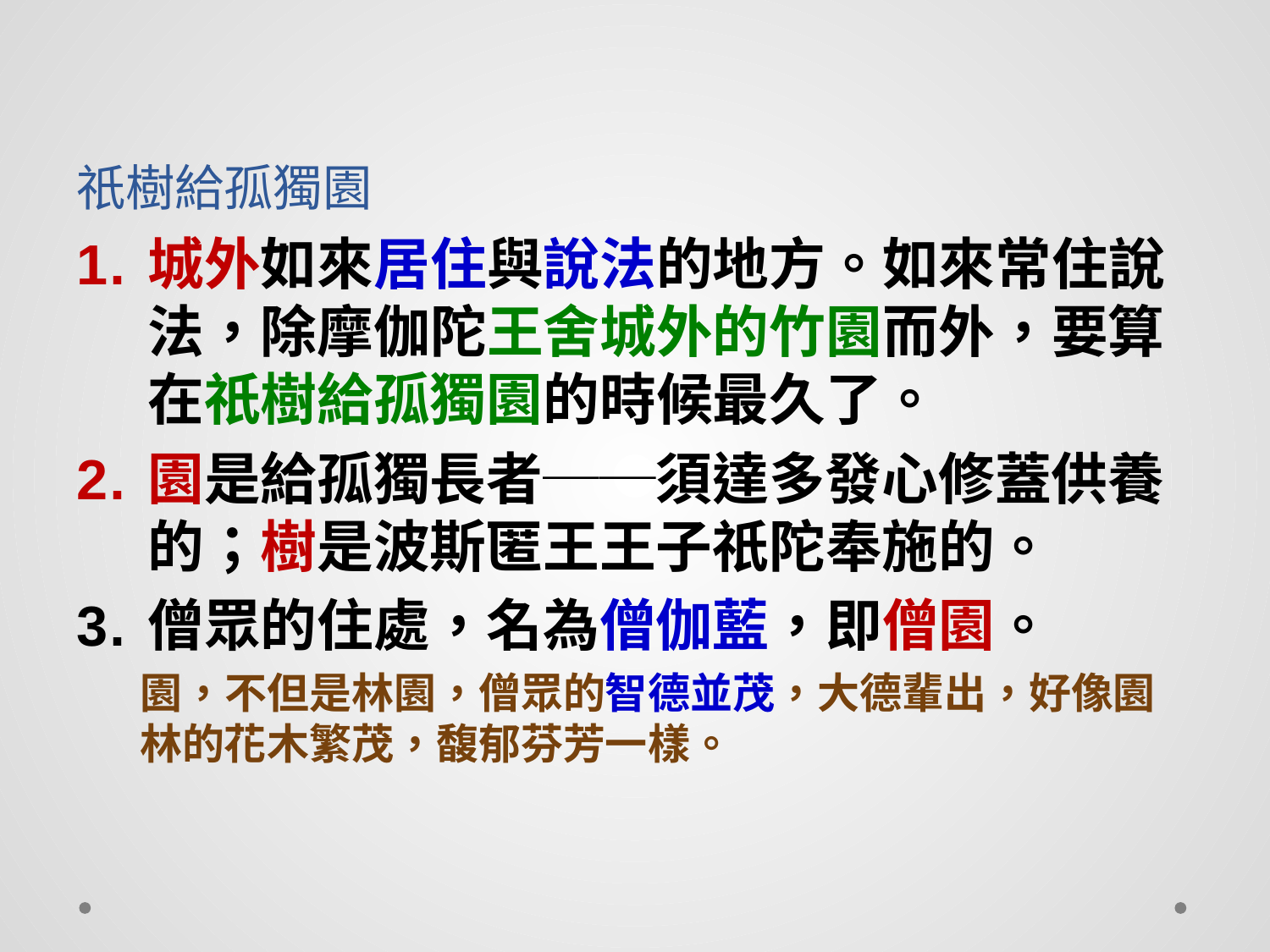

# 祇樹給孤獨園
城外如來居住與說法的地方。如來常住說法，除摩伽陀王舍城外的竹園而外，要算在祇樹給孤獨園的時候最久了。
園是給孤獨長者──須達多發心修蓋供養的；樹是波斯匿王王子祇陀奉施的。
僧眾的住處，名為僧伽藍，即僧園。
園，不但是林園，僧眾的智德並茂，大德輩出，好像園林的花木繁茂，馥郁芬芳一樣。